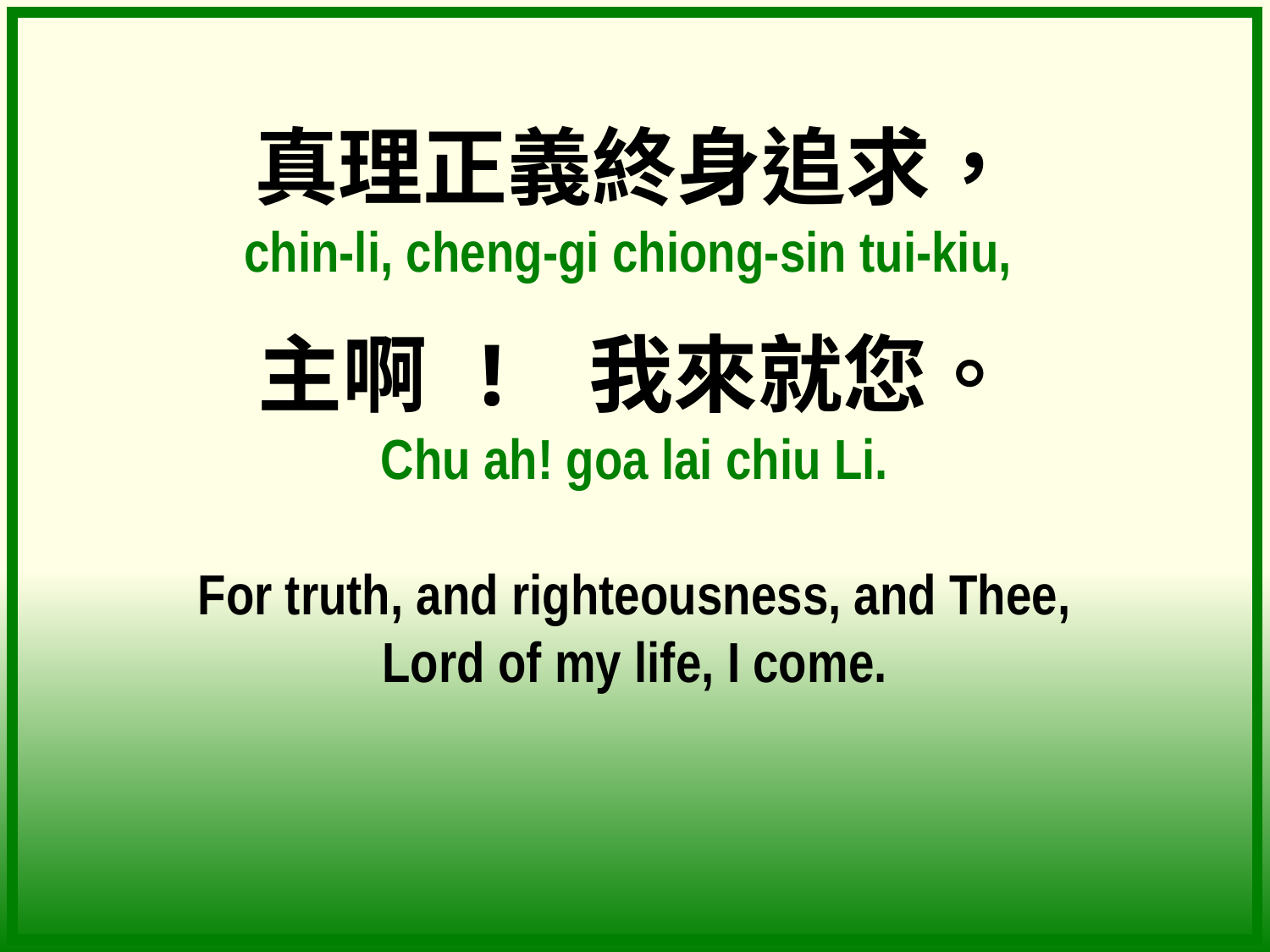

真理正義終身追求，
chin-li, cheng-gi chiong-sin tui-kiu,

主啊 ! 我來就您。
Chu ah! goa lai chiu Li.

For truth, and righteousness, and Thee,
Lord of my life, I come.